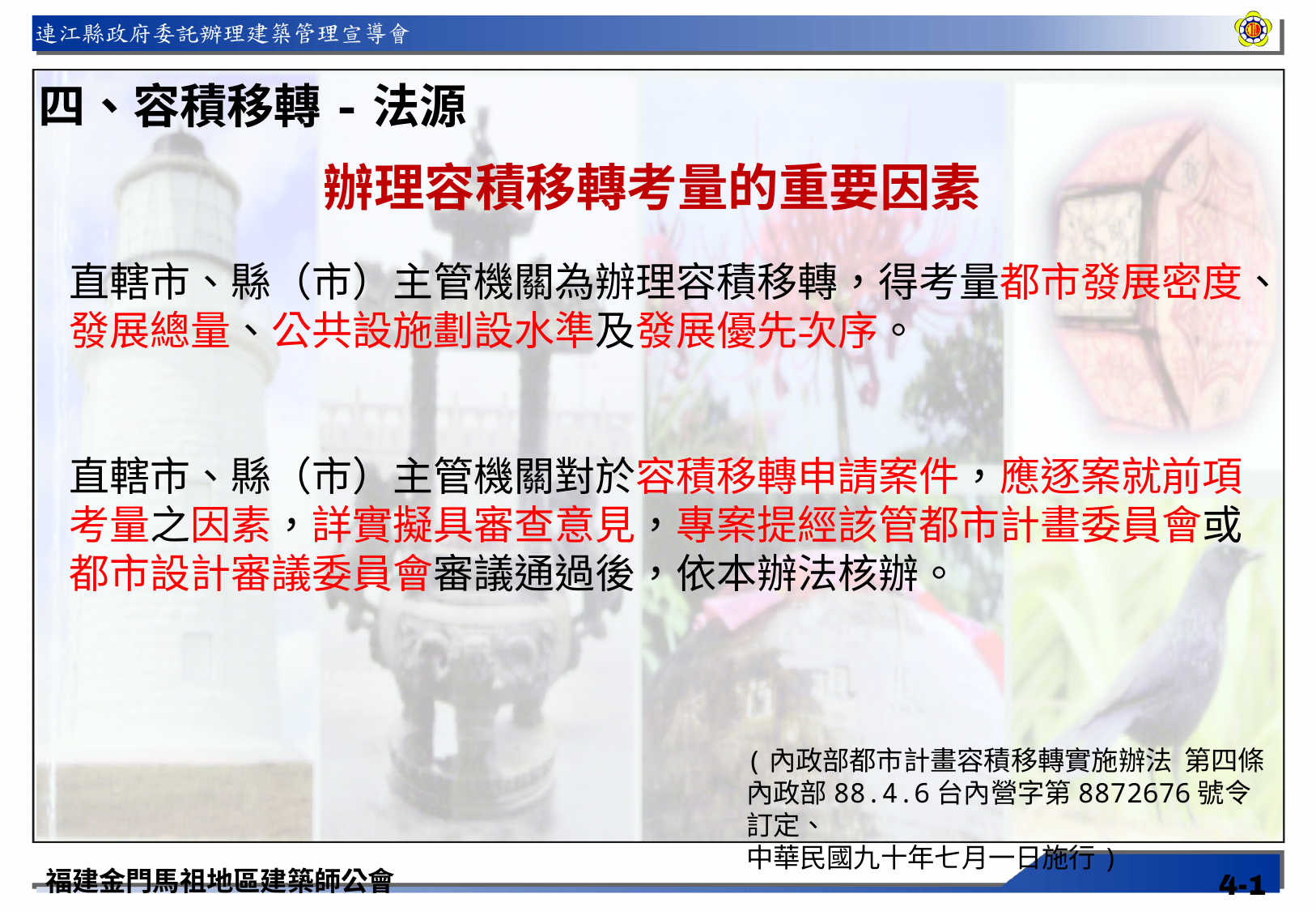

四、容積移轉-法源
辦理容積移轉考量的重要因素
直轄市、縣（市）主管機關為辦理容積移轉，得考量都市發展密度、發展總量、公共設施劃設水準及發展優先次序。

直轄市、縣（市）主管機關對於容積移轉申請案件，應逐案就前項考量之因素，詳實擬具審查意見，專案提經該管都市計畫委員會或都市設計審議委員會審議通過後，依本辦法核辦。
(內政部都市計畫容積移轉實施辦法  第四條
內政部88.4.6台內營字第8872676號令訂定、
中華民國九十年七月一日施行)
福建金門馬祖地區建築師公會
4-1